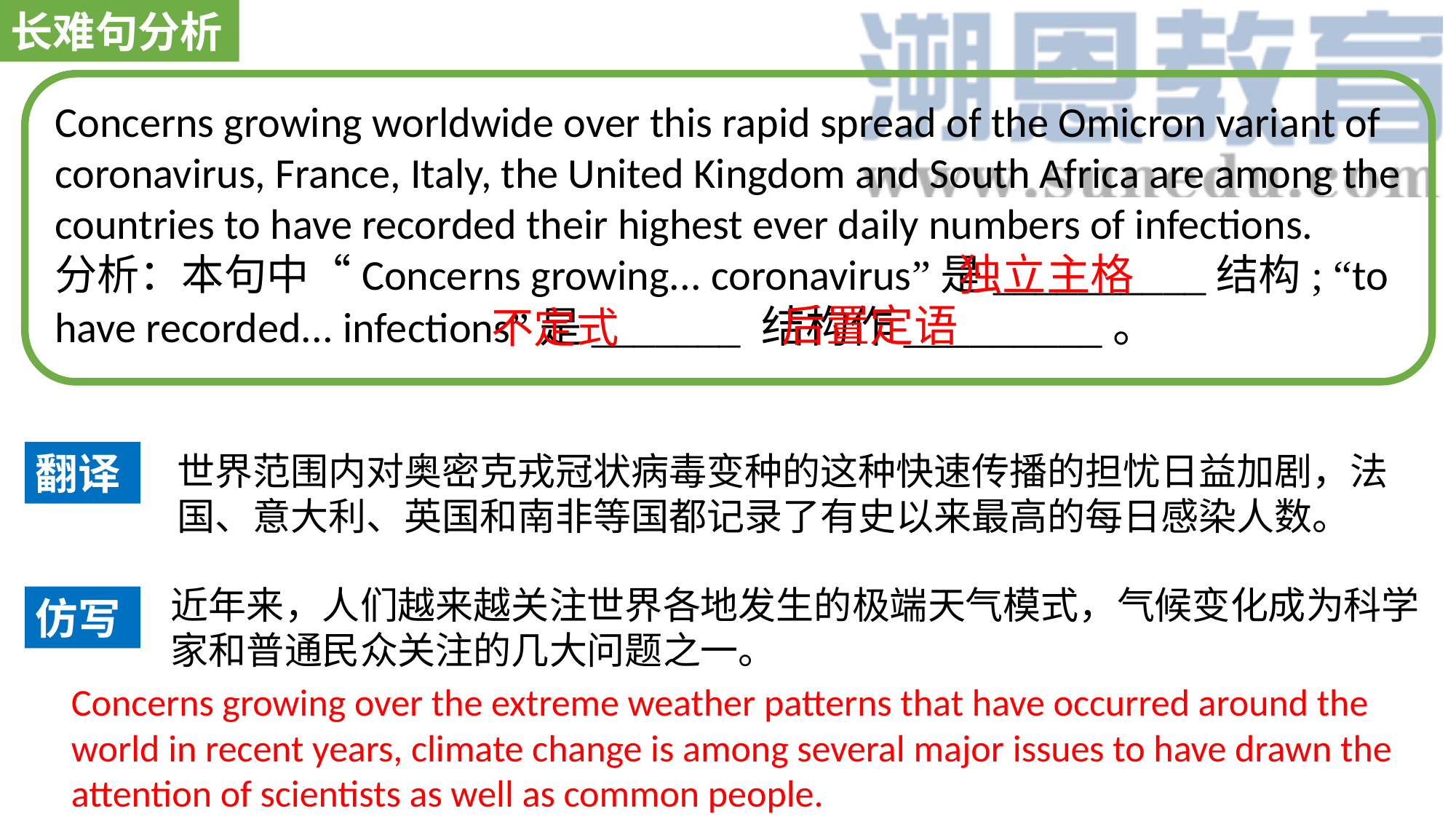

长难句分析

Concerns growing worldwide over this rapid spread of the Omicron variant of coronavirus, France, Italy, the United Kingdom and South Africa are among the countries to have recorded their highest ever daily numbers of infections.
分析：本句中“Concerns growing... coronavirus”是__________结构; “to have recorded... infections”是_______ 结构作_________。
独立主格
后置定语
不定式
世界范围内对奥密克戎冠状病毒变种的这种快速传播的担忧日益加剧，法国、意大利、英国和南非等国都记录了有史以来最高的每日感染人数。
翻译
近年来，人们越来越关注世界各地发生的极端天气模式，气候变化成为科学家和普通民众关注的几大问题之一。
仿写
Concerns growing over the extreme weather patterns that have occurred around the world in recent years, climate change is among several major issues to have drawn the attention of scientists as well as common people.